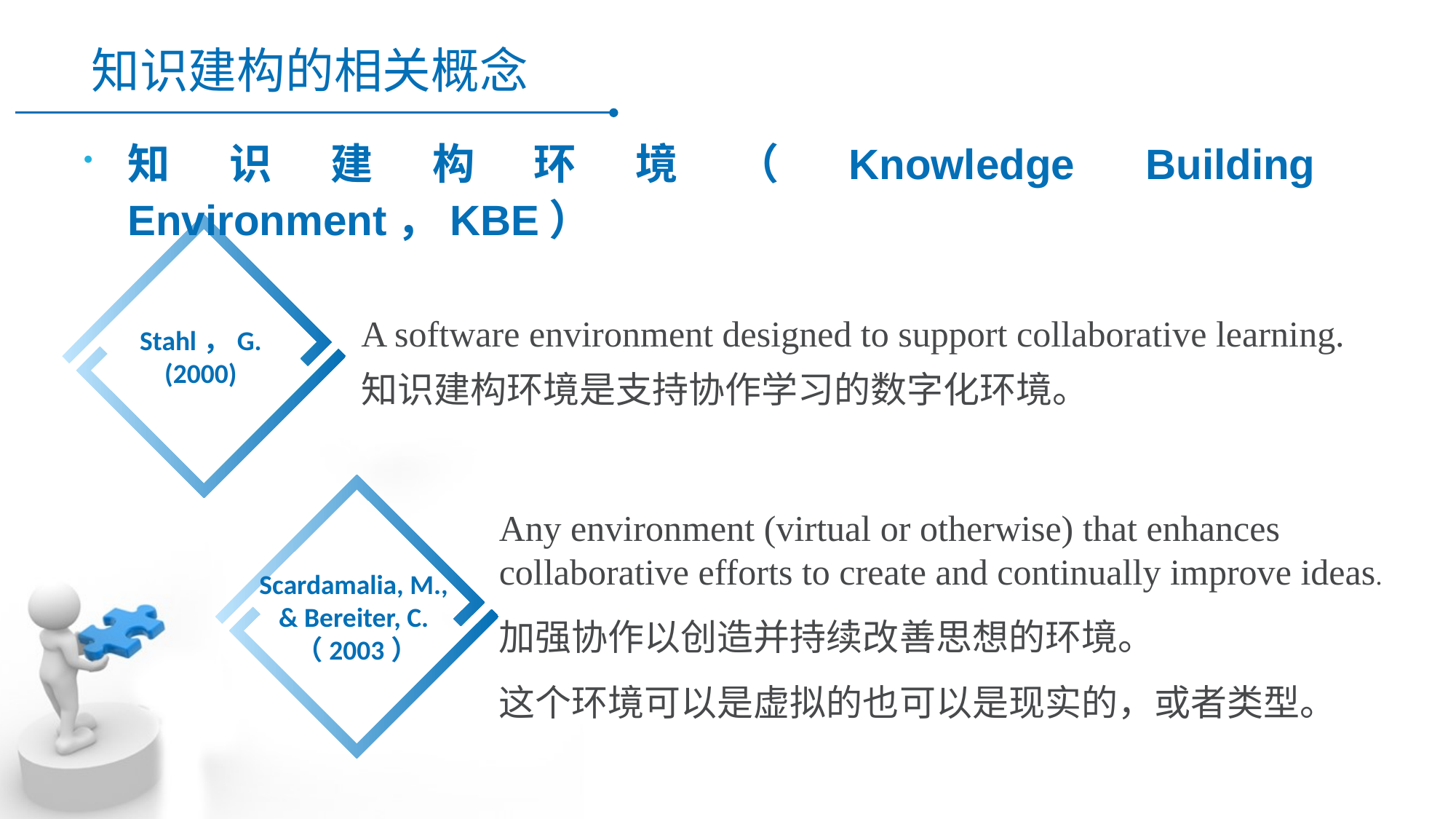

# 知识建构的相关概念
知识建构环境（Knowledge Building Environment，KBE）
Stahl，G.
(2000)
A software environment designed to support collaborative learning.
知识建构环境是支持协作学习的数字化环境。
Scardamalia, M.,
& Bereiter, C.
（2003）
Any environment (virtual or otherwise) that enhances collaborative efforts to create and continually improve ideas.
加强协作以创造并持续改善思想的环境。
这个环境可以是虚拟的也可以是现实的，或者类型。